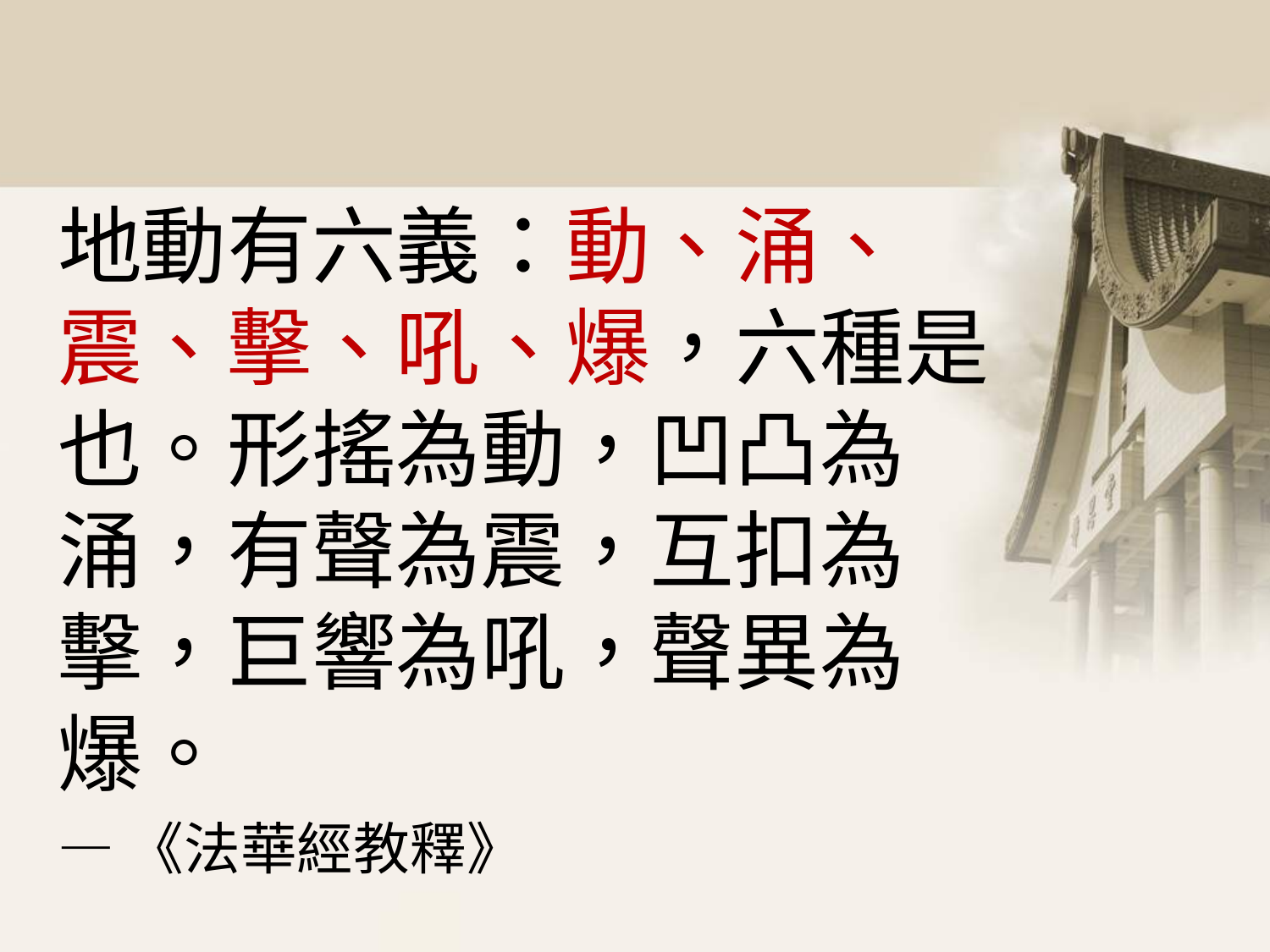

地動有六義：動、涌、震、擊、吼、爆，六種是也。形搖為動，凹凸為涌，有聲為震，互扣為擊，巨響為吼，聲異為爆。
—《法華經教釋》